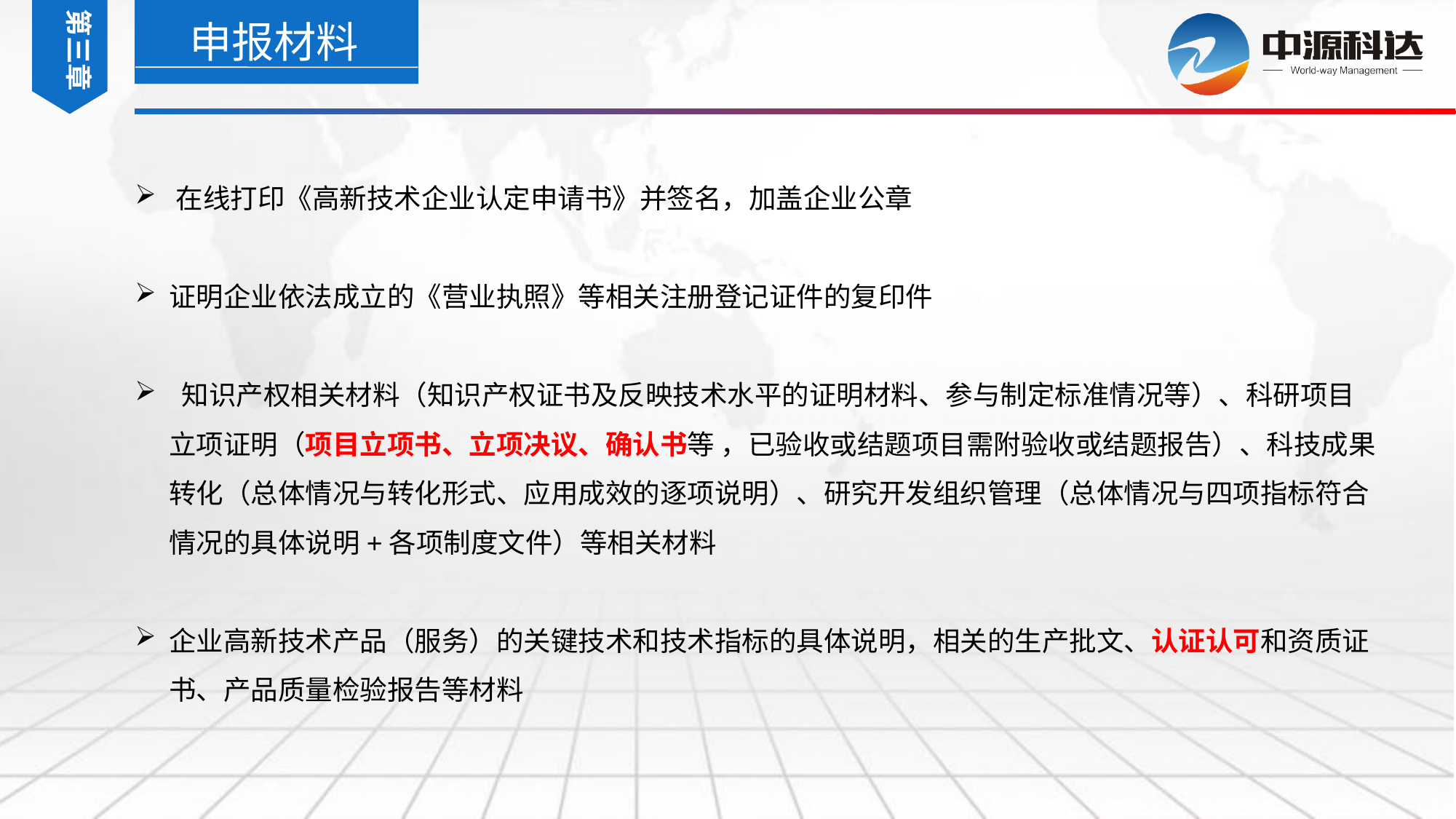

第三章
申报材料
在线打印《高新技术企业认定申请书》并签名，加盖企业公章

证明企业依法成立的《营业执照》等相关注册登记证件的复印件

 知识产权相关材料（知识产权证书及反映技术水平的证明材料、参与制定标准情况等）、科研项目立项证明（项目立项书、立项决议、确认书等 ，已验收或结题项目需附验收或结题报告）、科技成果转化（总体情况与转化形式、应用成效的逐项说明）、研究开发组织管理（总体情况与四项指标符合情况的具体说明+各项制度文件）等相关材料

企业高新技术产品（服务）的关键技术和技术指标的具体说明，相关的生产批文、认证认可和资质证书、产品质量检验报告等材料